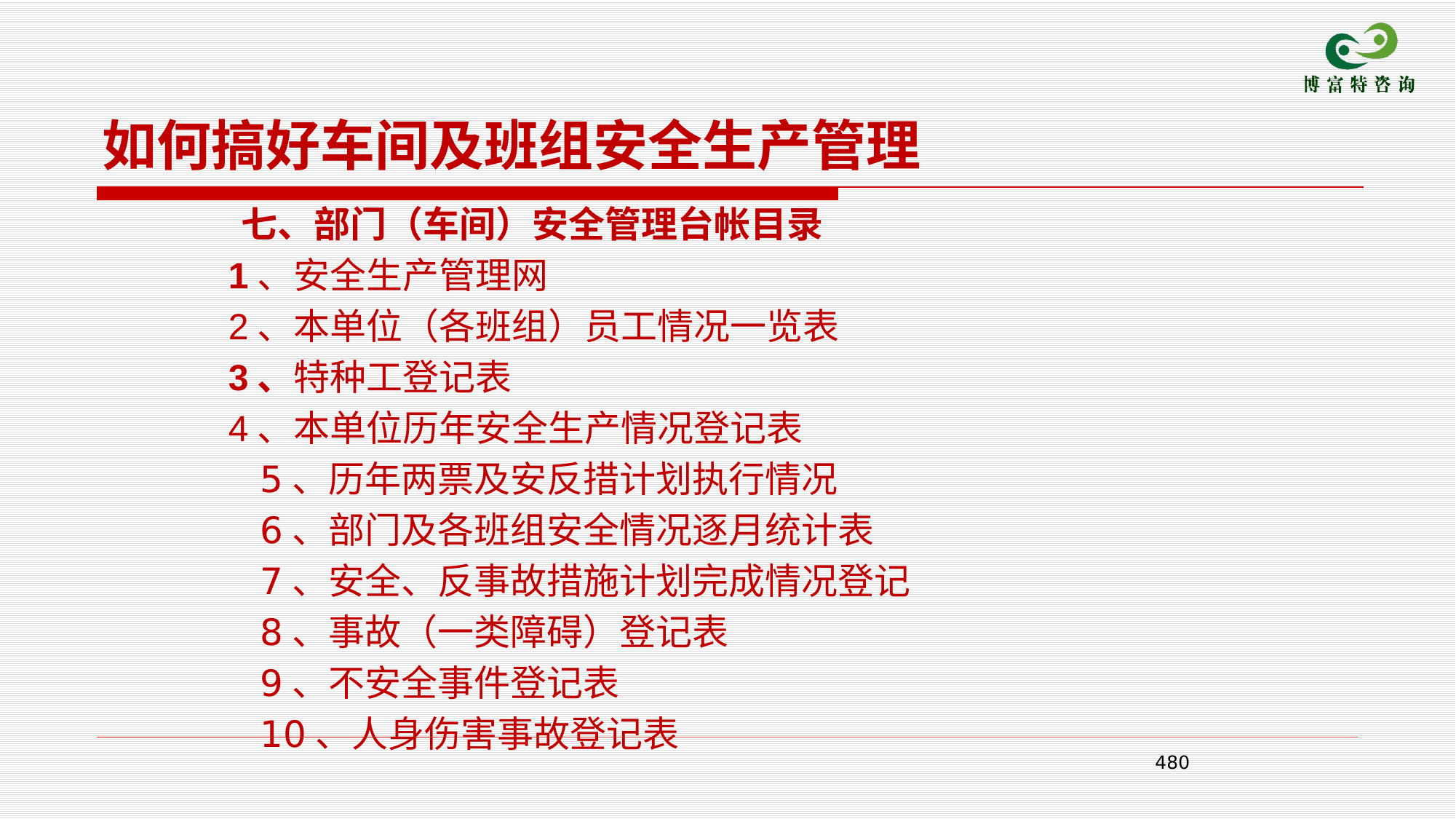

如何搞好车间及班组安全生产管理
        七、部门（车间）安全管理台帐目录
      1、安全生产管理网
      2、本单位（各班组）员工情况一览表
      3、特种工登记表
      4、本单位历年安全生产情况登记表
        5、历年两票及安反措计划执行情况
        6、部门及各班组安全情况逐月统计表
        7、安全、反事故措施计划完成情况登记
        8、事故（一类障碍）登记表
        9、不安全事件登记表
        10、人身伤害事故登记表

480